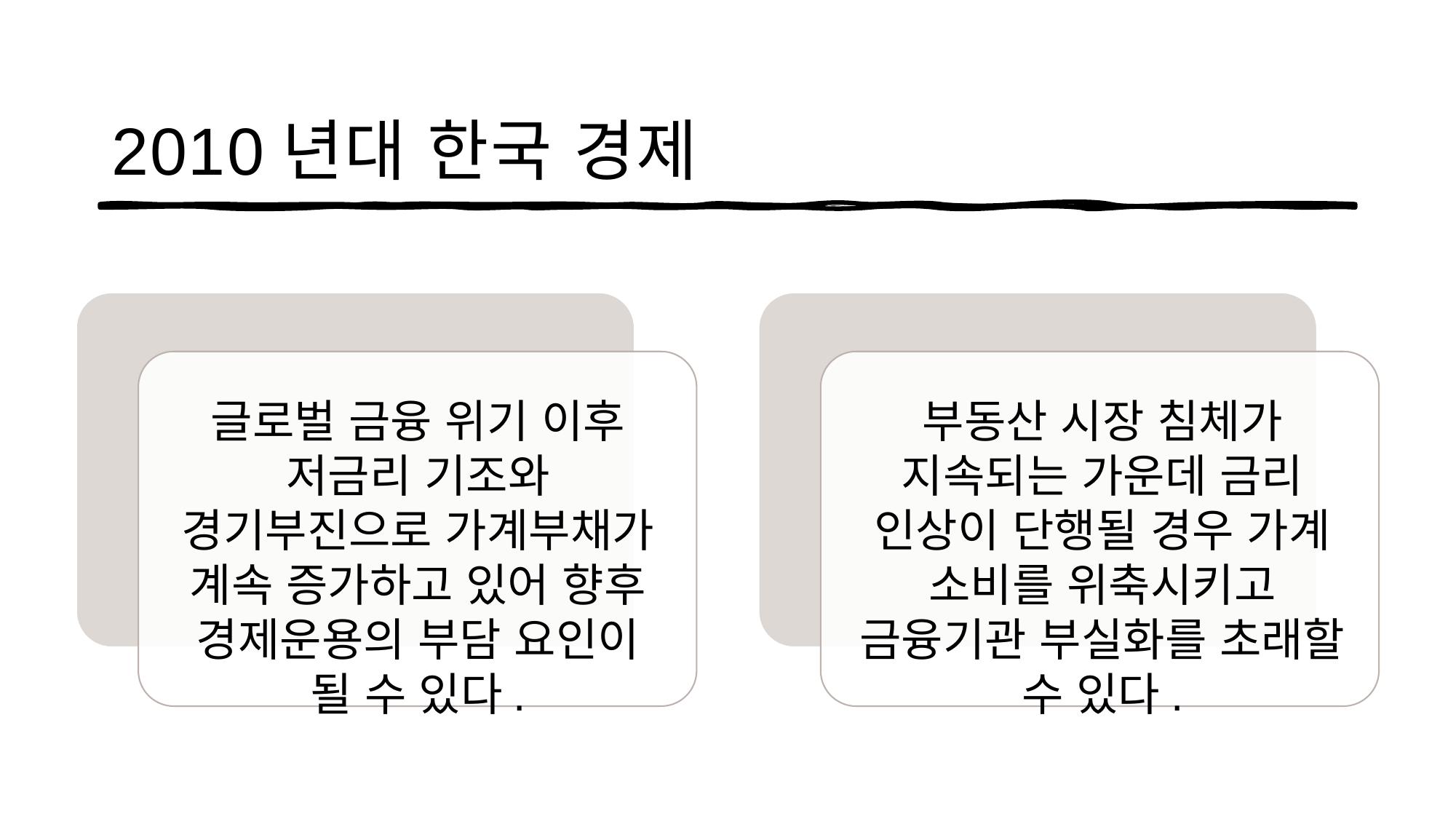

# 2010년대 한국 경제

글로벌 금융 위기 이후 저금리 기조와 경기부진으로 가계부채가 계속 증가하고 있어 향후 경제운용의 부담 요인이 될 수 있다.
부동산 시장 침체가 지속되는 가운데 금리 인상이 단행될 경우 가계 소비를 위축시키고 금융기관 부실화를 초래할 수 있다.